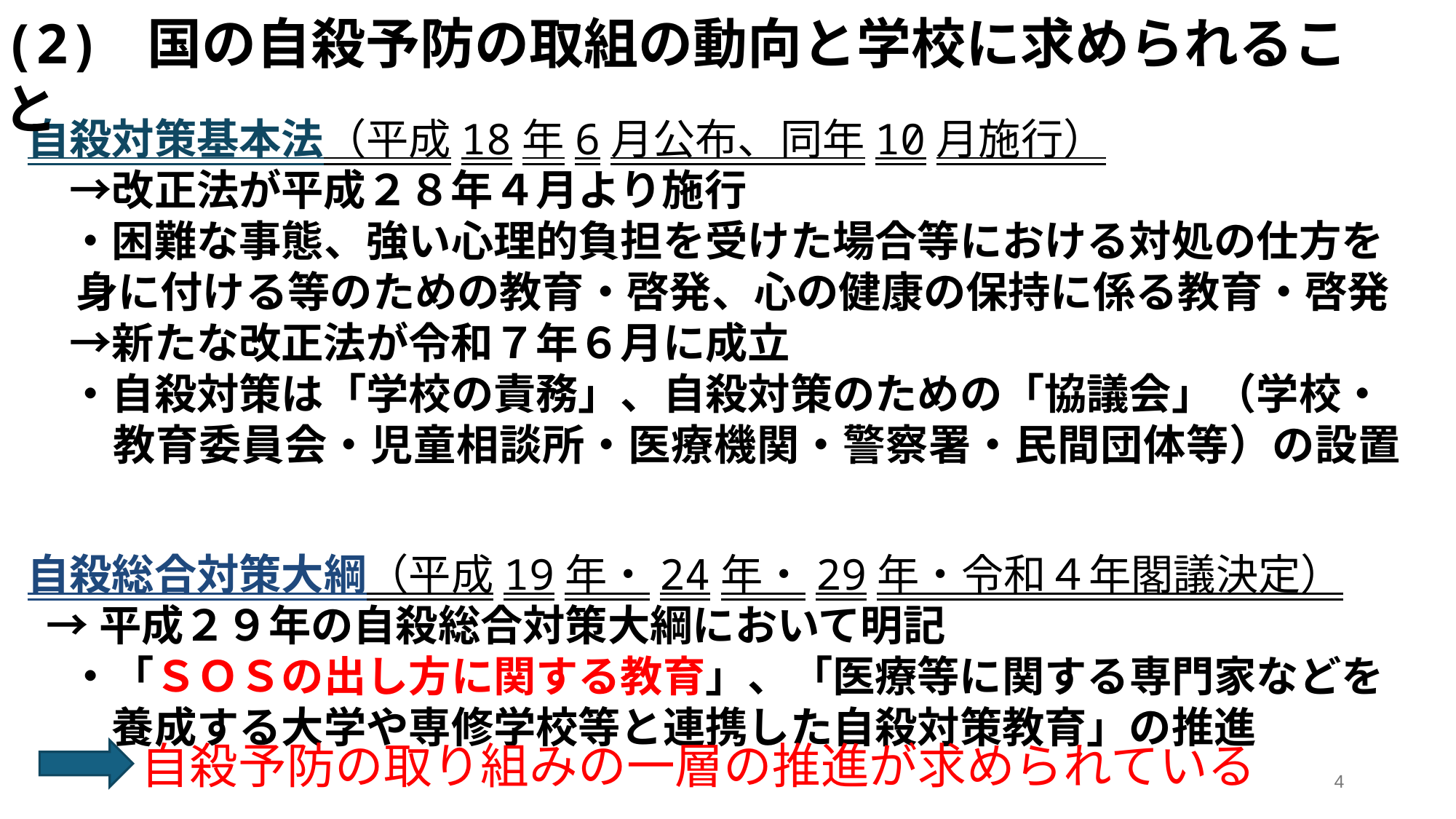

(2) 国の自殺予防の取組の動向と学校に求められること
自殺対策基本法（平成18年6月公布、同年10月施行）
　→改正法が平成２８年４月より施行
　・困難な事態、強い心理的負担を受けた場合等における対処の仕方を
    身に付ける等のための教育・啓発、心の健康の保持に係る教育・啓発
　→新たな改正法が令和７年６月に成立
　・自殺対策は「学校の責務」、自殺対策のための「協議会」（学校・
　　教育委員会・児童相談所・医療機関・警察署・民間団体等）の設置

自殺総合対策大綱（平成19年・24年・29年・令和４年閣議決定）
  →平成２９年の自殺総合対策大綱において明記
　・「ＳＯＳの出し方に関する教育」、「医療等に関する専門家などを
　　養成する大学や専修学校等と連携した自殺対策教育」の推進

    自殺予防の取り組みの一層の推進が求められている

4